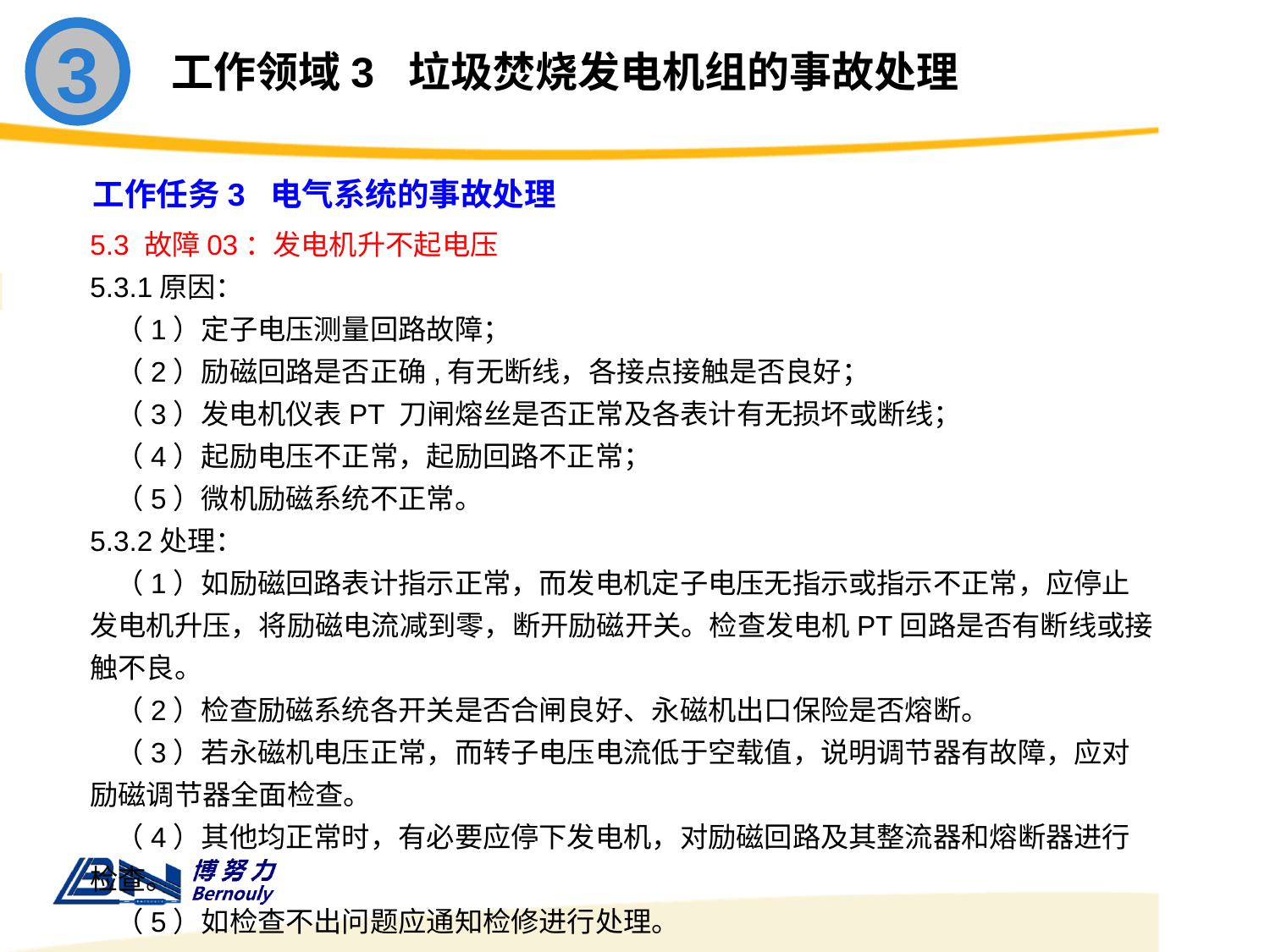

3
工作领域3  垃圾焚烧发电机组的事故处理
工作任务3  电气系统的事故处理
5.3 故障03：发电机升不起电压
5.3.1原因：
   （1）定子电压测量回路故障；
   （2）励磁回路是否正确,有无断线，各接点接触是否良好；
   （3）发电机仪表PT 刀闸熔丝是否正常及各表计有无损坏或断线；
   （4）起励电压不正常，起励回路不正常；
   （5）微机励磁系统不正常。
5.3.2处理：
   （1）如励磁回路表计指示正常，而发电机定子电压无指示或指示不正常，应停止发电机升压，将励磁电流减到零，断开励磁开关。检查发电机PT回路是否有断线或接触不良。
   （2）检查励磁系统各开关是否合闸良好、永磁机出口保险是否熔断。
   （3）若永磁机电压正常，而转子电压电流低于空载值，说明调节器有故障，应对励磁调节器全面检查。
   （4）其他均正常时，有必要应停下发电机，对励磁回路及其整流器和熔断器进行检查。
   （5）如检查不出问题应通知检修进行处理。